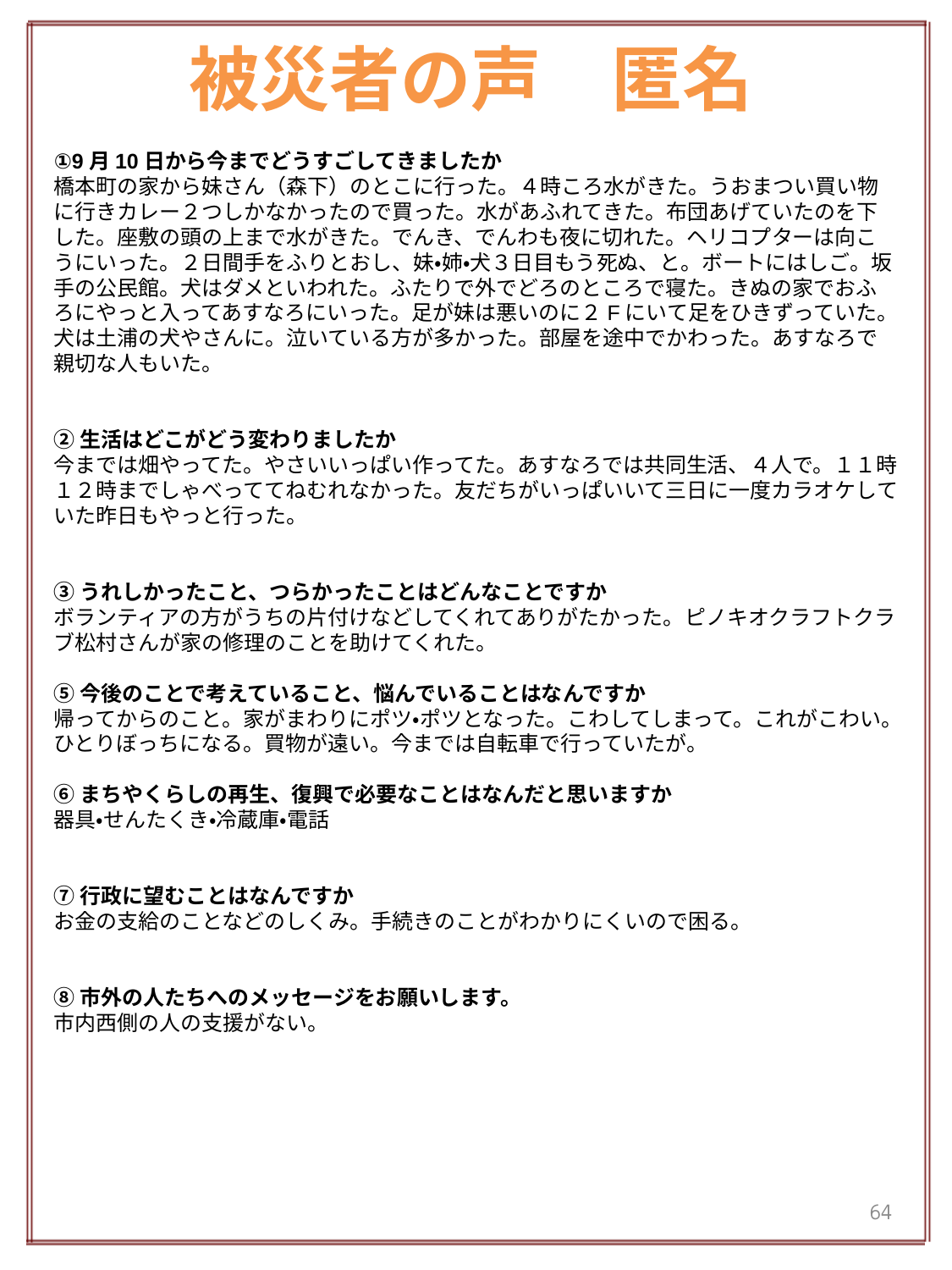

# 被災者の声　匿名
①9月10日から今までどうすごしてきましたか
橋本町の家から妹さん（森下）のとこに行った。４時ころ水がきた。うおまつい買い物に行きカレー２つしかなかったので買った。水があふれてきた。布団あげていたのを下した。座敷の頭の上まで水がきた。でんき、でんわも夜に切れた。ヘリコプターは向こうにいった。２日間手をふりとおし、妹・姉・犬３日目もう死ぬ、と。ボートにはしご。坂手の公民館。犬はダメといわれた。ふたりで外でどろのところで寝た。きぬの家でおふろにやっと入ってあすなろにいった。足が妹は悪いのに２Fにいて足をひきずっていた。犬は土浦の犬やさんに。泣いている方が多かった。部屋を途中でかわった。あすなろで親切な人もいた。

②生活はどこがどう変わりましたか
今までは畑やってた。やさいいっぱい作ってた。あすなろでは共同生活、４人で。１１時１２時までしゃべっててねむれなかった。友だちがいっぱいいて三日に一度カラオケしていた昨日もやっと行った。

③うれしかったこと、つらかったことはどんなことですか
ボランティアの方がうちの片付けなどしてくれてありがたかった。ピノキオクラフトクラブ松村さんが家の修理のことを助けてくれた。

⑤今後のことで考えていること、悩んでいることはなんですか
帰ってからのこと。家がまわりにポツ・ポツとなった。こわしてしまって。これがこわい。ひとりぼっちになる。買物が遠い。今までは自転車で行っていたが。

⑥まちやくらしの再生、復興で必要なことはなんだと思いますか
器具・せんたくき・冷蔵庫・電話

⑦行政に望むことはなんですか
お金の支給のことなどのしくみ。手続きのことがわかりにくいので困る。

⑧市外の人たちへのメッセージをお願いします。
市内西側の人の支援がない。

64